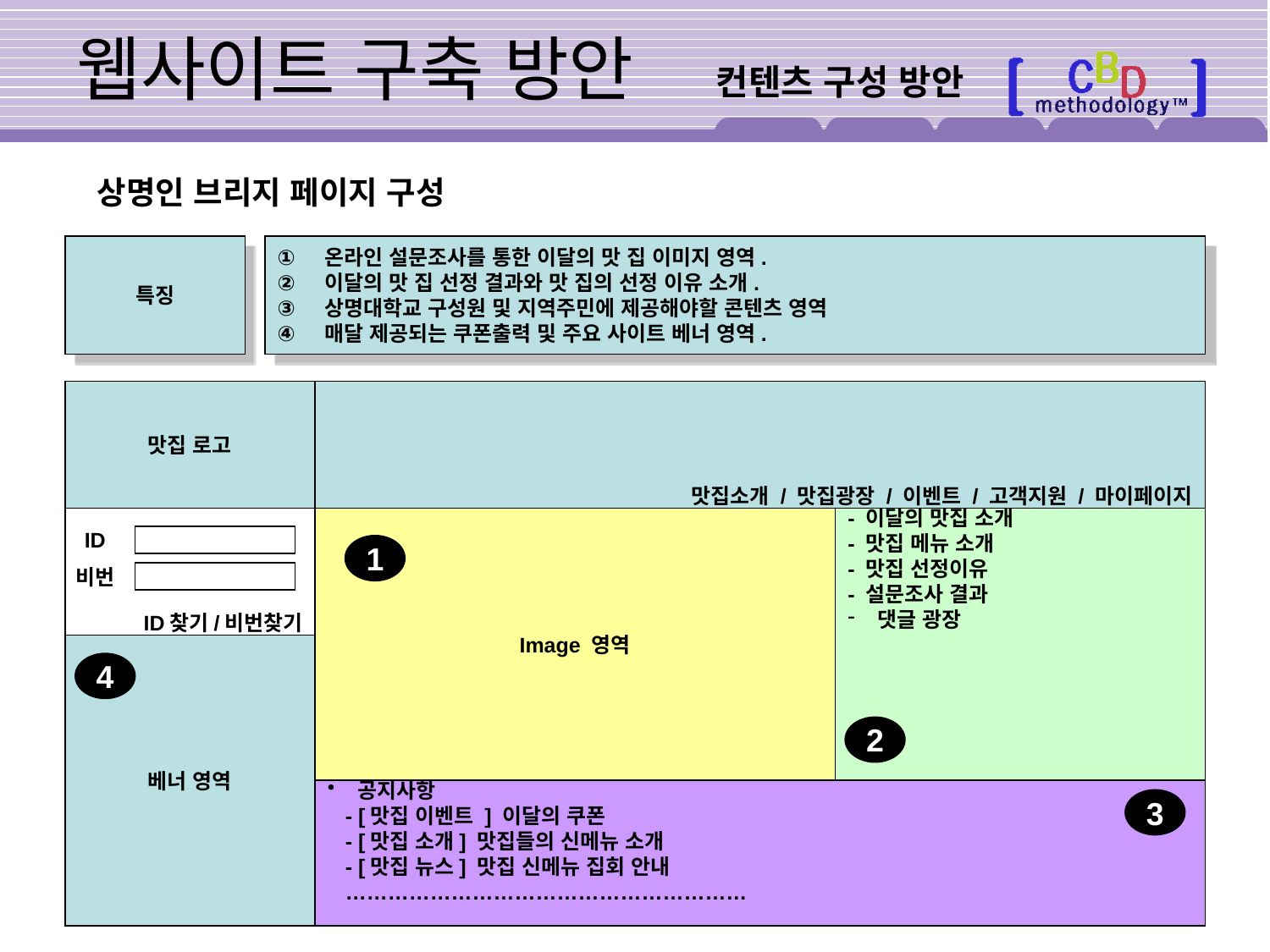

# 웹사이트 구축 방안
컨텐츠 구성 방안
상명인 브리지 페이지 구성
특징
온라인 설문조사를 통한 이달의 맛 집 이미지 영역.
이달의 맛 집 선정 결과와 맛 집의 선정 이유 소개.
상명대학교 구성원 및 지역주민에 제공해야할 콘텐츠 영역
매달 제공되는 쿠폰출력 및 주요 사이트 베너 영역.
맛집 로고

맛집소개 / 맛집광장 / 이벤트 / 고객지원 / 마이페이지

ID찾기/비번찾기
Image 영역
- 이달의 맛집 소개
- 맛집 메뉴 소개
- 맛집 선정이유
- 설문조사 결과
댓글 광장

ID

1
비번

베너 영역
4
2
공지사항
   - [맛집 이벤트 ] 이달의 쿠폰
   - [맛집 소개] 맛집들의 신메뉴 소개
   - [맛집 뉴스] 맛집 신메뉴 집회 안내
   …………………………………………………

3